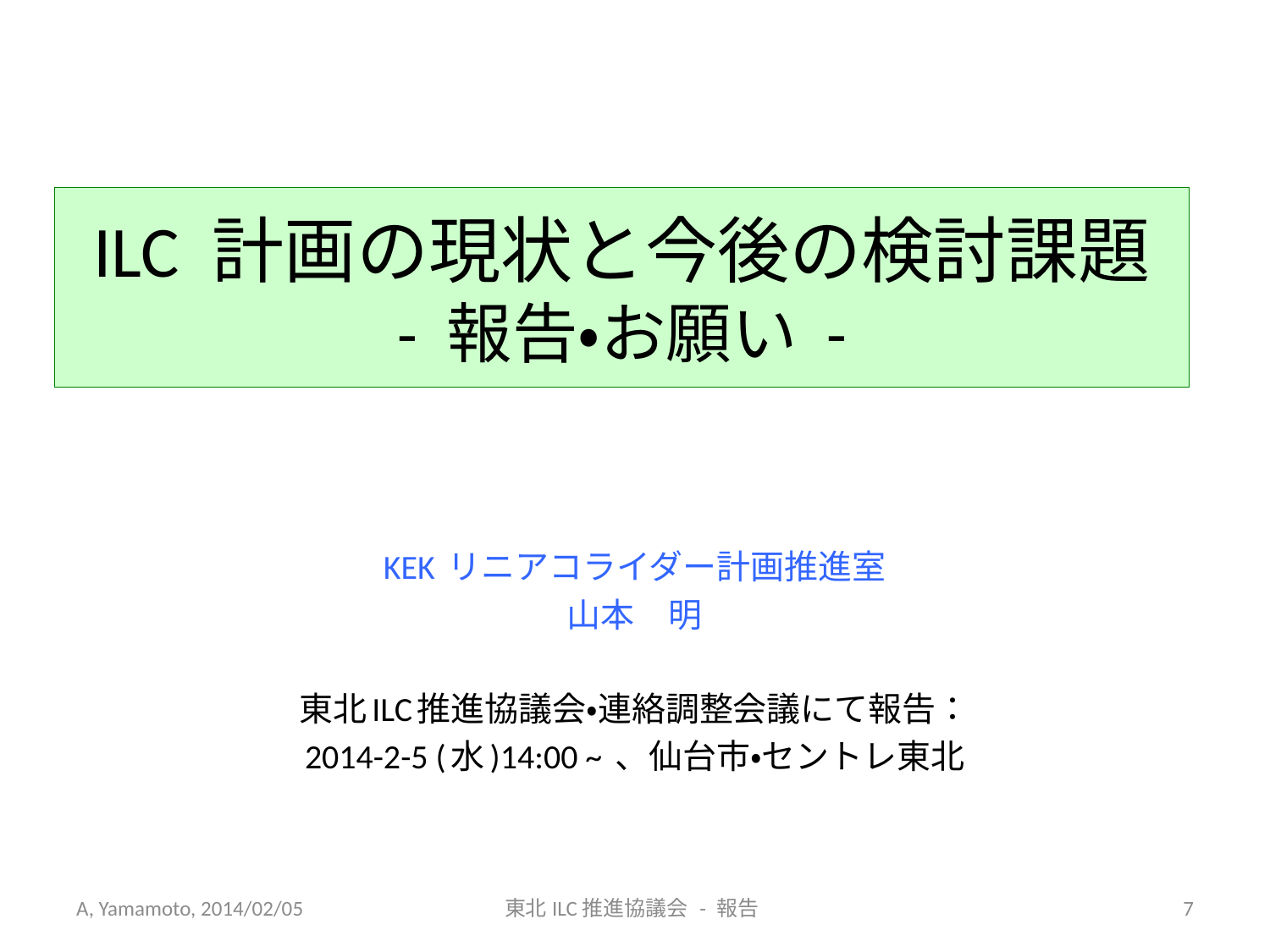

# ILC 計画の現状と今後の検討課題 - 報告・お願い -
KEK リニアコライダー計画推進室
山本　明

東北ILC推進協議会・連絡調整会議にて報告：
2014-2-5 (水)14:00 ~ 、仙台市・セントレ東北
A, Yamamoto, 2014/02/05
東北ILC推進協議会 - 報告
7